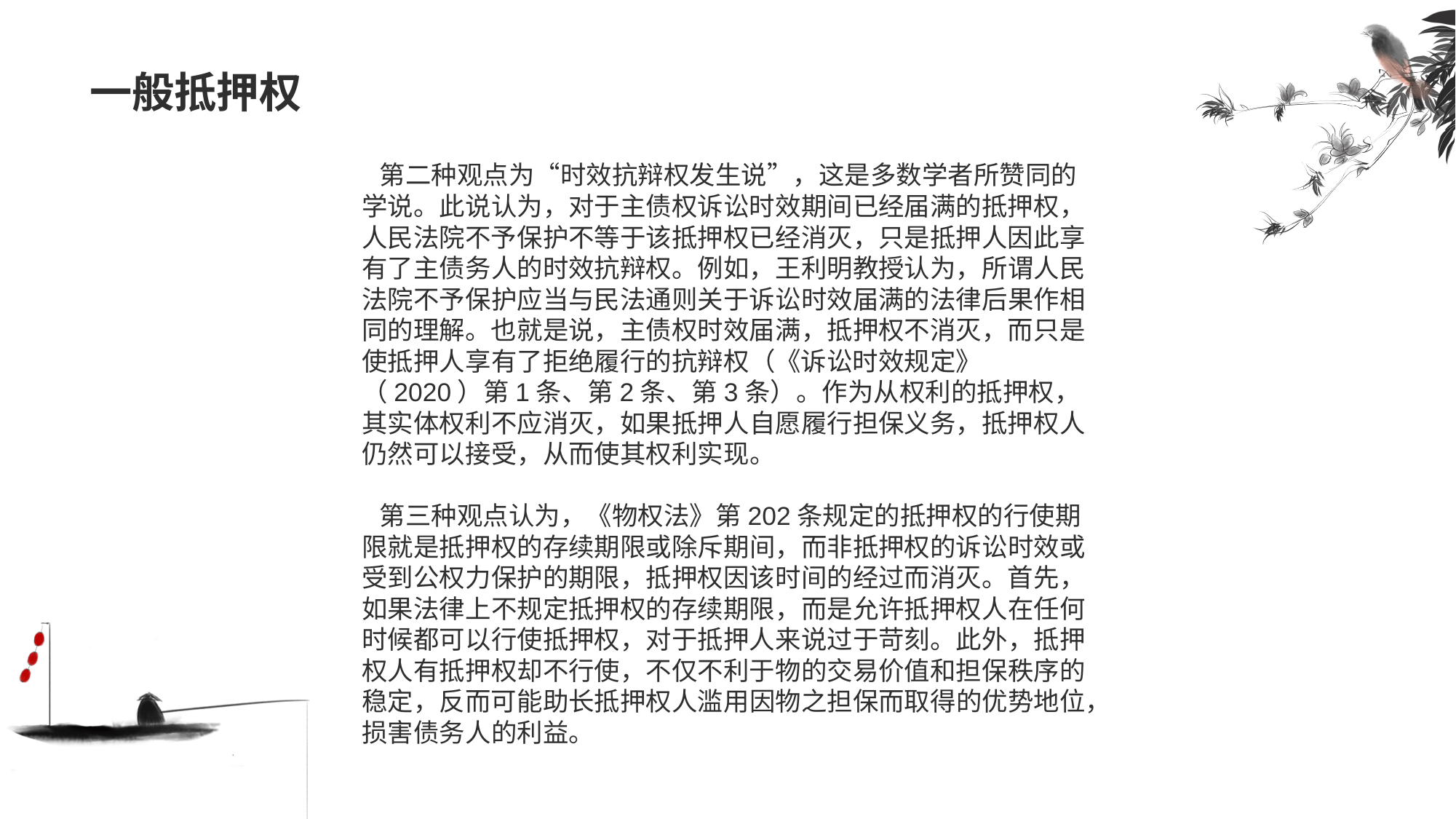

# 一般抵押权

  第二种观点为“时效抗辩权发生说”，这是多数学者所赞同的学说。此说认为，对于主债权诉讼时效期间已经届满的抵押权，人民法院不予保护不等于该抵押权已经消灭，只是抵押人因此享有了主债务人的时效抗辩权。例如，王利明教授认为，所谓人民法院不予保护应当与民法通则关于诉讼时效届满的法律后果作相同的理解。也就是说，主债权时效届满，抵押权不消灭，而只是使抵押人享有了拒绝履行的抗辩权（《诉讼时效规定》（2020）第1条、第2条、第3条）。作为从权利的抵押权，其实体权利不应消灭，如果抵押人自愿履行担保义务，抵押权人仍然可以接受，从而使其权利实现。

  第三种观点认为，《物权法》第202条规定的抵押权的行使期限就是抵押权的存续期限或除斥期间，而非抵押权的诉讼时效或受到公权力保护的期限，抵押权因该时间的经过而消灭。首先，如果法律上不规定抵押权的存续期限，而是允许抵押权人在任何时候都可以行使抵押权，对于抵押人来说过于苛刻。此外，抵押权人有抵押权却不行使，不仅不利于物的交易价值和担保秩序的稳定，反而可能助长抵押权人滥用因物之担保而取得的优势地位，损害债务人的利益。
160